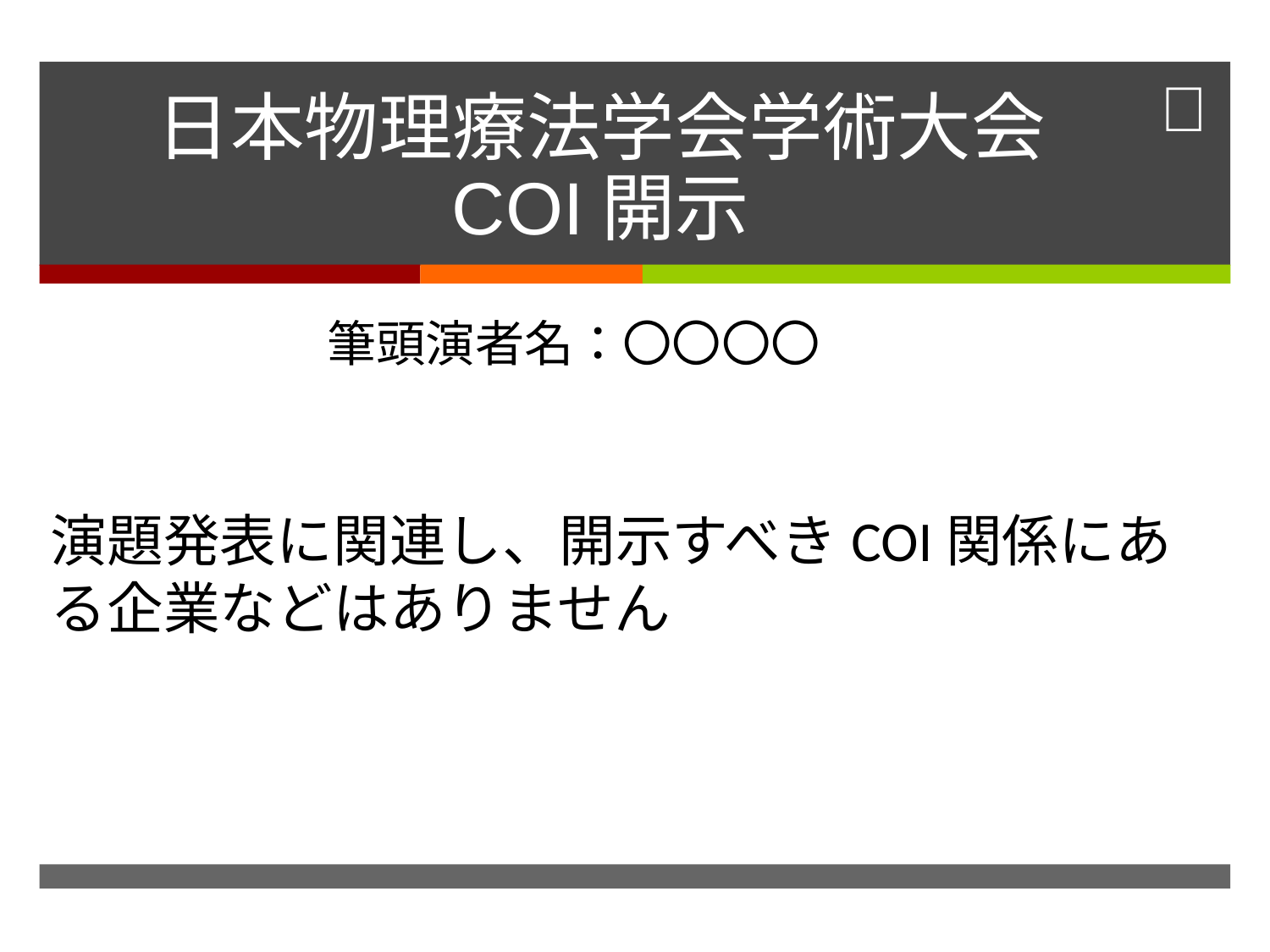

# 日本物理療法学会学術大会 COI開示
筆頭演者名：〇〇〇〇
演題発表に関連し、開示すべきCOI関係にある企業などはありません